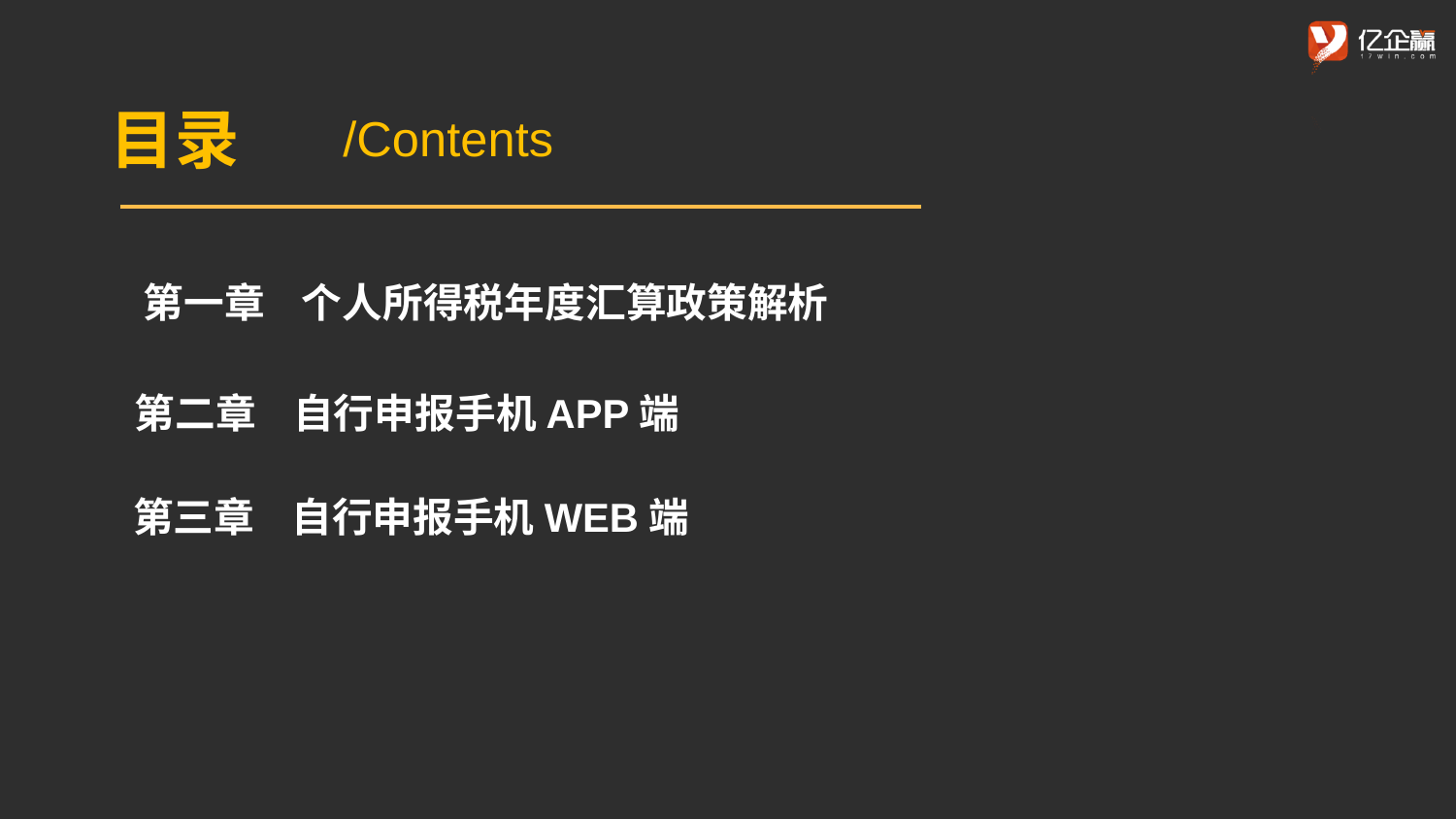

目录
/Contents
第一章    个人所得税年度汇算政策解析
第二章    自行申报手机APP端
第三章    自行申报手机WEB端